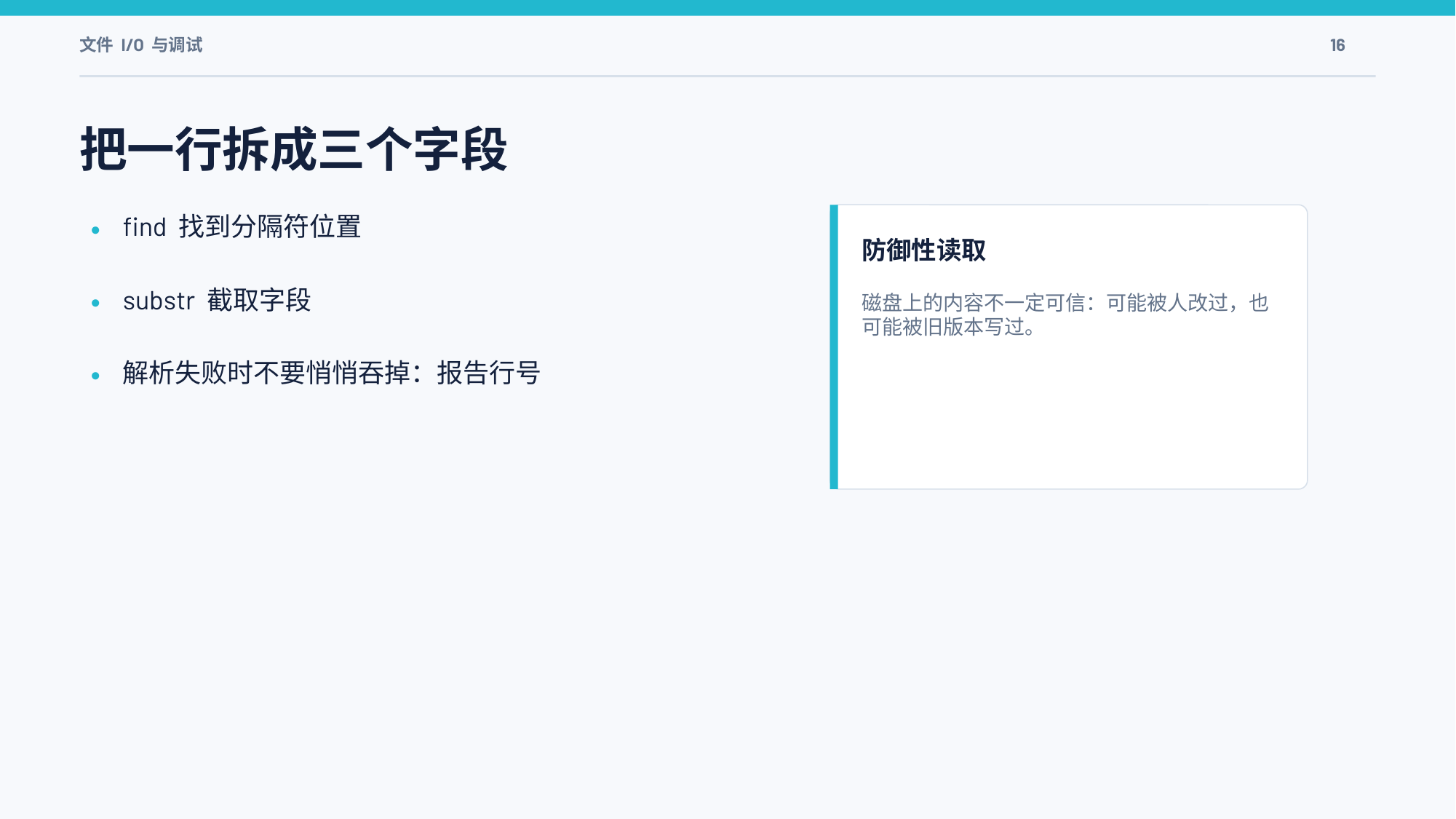

文件 I/O 与调试
16

把一行拆成三个字段

•
find 找到分隔符位置
防御性读取
•
substr 截取字段
磁盘上的内容不一定可信：可能被人改过，也可能被旧版本写过。
•
解析失败时不要悄悄吞掉：报告行号